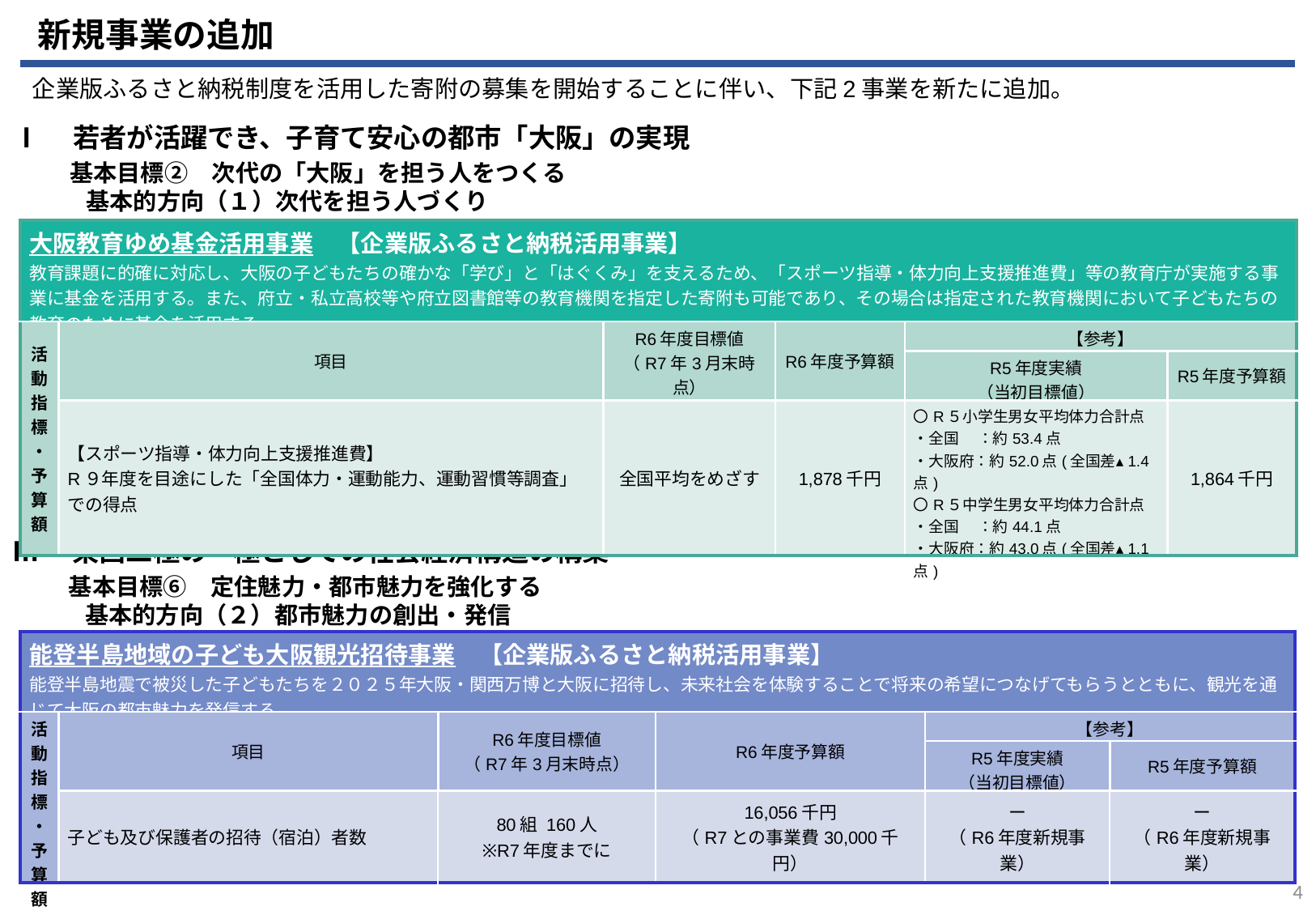

新規事業の追加
企業版ふるさと納税制度を活用した寄附の募集を開始することに伴い、下記2事業を新たに追加。
Ⅰ　若者が活躍でき、子育て安心の都市「大阪」の実現
     基本目標②　次代の「大阪」を担う人をつくる
        基本的方向（１）次代を担う人づくり
| 大阪教育ゆめ基金活用事業　【企業版ふるさと納税活用事業】 教育課題に的確に対応し、大阪の子どもたちの確かな「学び」と「はぐくみ」を支えるため、「スポーツ指導・体力向上支援推進費」等の教育庁が実施する事業に基金を活用する。また、府立・私立高校等や府立図書館等の教育機関を指定した寄附も可能であり、その場合は指定された教育機関において子どもたちの教育のために基金を活用する。 |  |  |  |  |  |
| --- | --- | --- | --- | --- | --- |
| 活動指標・予算額 | 項目 | R6年度目標値 （R7年3月末時点） | R6年度予算額 | 【参考】 |  |
| 活動指標・実績 | 項目 | R6年度目標値 （令和6年3月末時点） | 令和6年度予算額 | R5年度実績 （当初目標値） | R5年度予算額 |
|  | 【スポーツ指導・体力向上支援推進費】 R９年度を目途にした「全国体力・運動能力、運動習慣等調査」での得点 | 全国平均をめざす | 1,878千円 | 〇R５小学生男女平均体力合計点 ・全国　 ：約53.4点 ・大阪府：約52.0点(全国差▴1.4点) 〇R５中学生男女平均体力合計点 ・全国　 ：約44.1点 ・大阪府：約43.0点(全国差▴1.1点) | 1,864千円 |
Ⅲ　東西二極の一極としての社会経済構造の構築
     基本目標⑥　定住魅力・都市魅力を強化する
        基本的方向（２）都市魅力の創出・発信
| 能登半島地域の子ども大阪観光招待事業　【企業版ふるさと納税活用事業】 能登半島地震で被災した子どもたちを２０２５年大阪・関西万博と大阪に招待し、未来社会を体験することで将来の希望につなげてもらうとともに、観光を通じて大阪の都市魅力を発信する。 |  |  |  |  | 公民戦略連携デスクの活動を通じて、企業・大学とwin-winの新たなパートナーシップを築く。また、これまで構築したネットワークを軸に、多様な事業者が連携した取組みを推進。それぞれの強みを活かし社会課題の解決や地域活性化をめざす。 |
| --- | --- | --- | --- | --- | --- |
| 活動指標・予算額 | 項目 | R6年度目標値 （R7年3月末時点） | R6年度予算額 | 【参考】 | 予算執行額 （予算額） |
|  |  |  |  | R5年度実績 （当初目標値） | R5年度予算額 |
|  | 子ども及び保護者の招待（宿泊）者数 | 80組 160人 ※R7年度までに | 16,056千円 （R7との事業費30,000千円） | ー （R6年度新規事業） | ー （R6年度新規事業） |
4